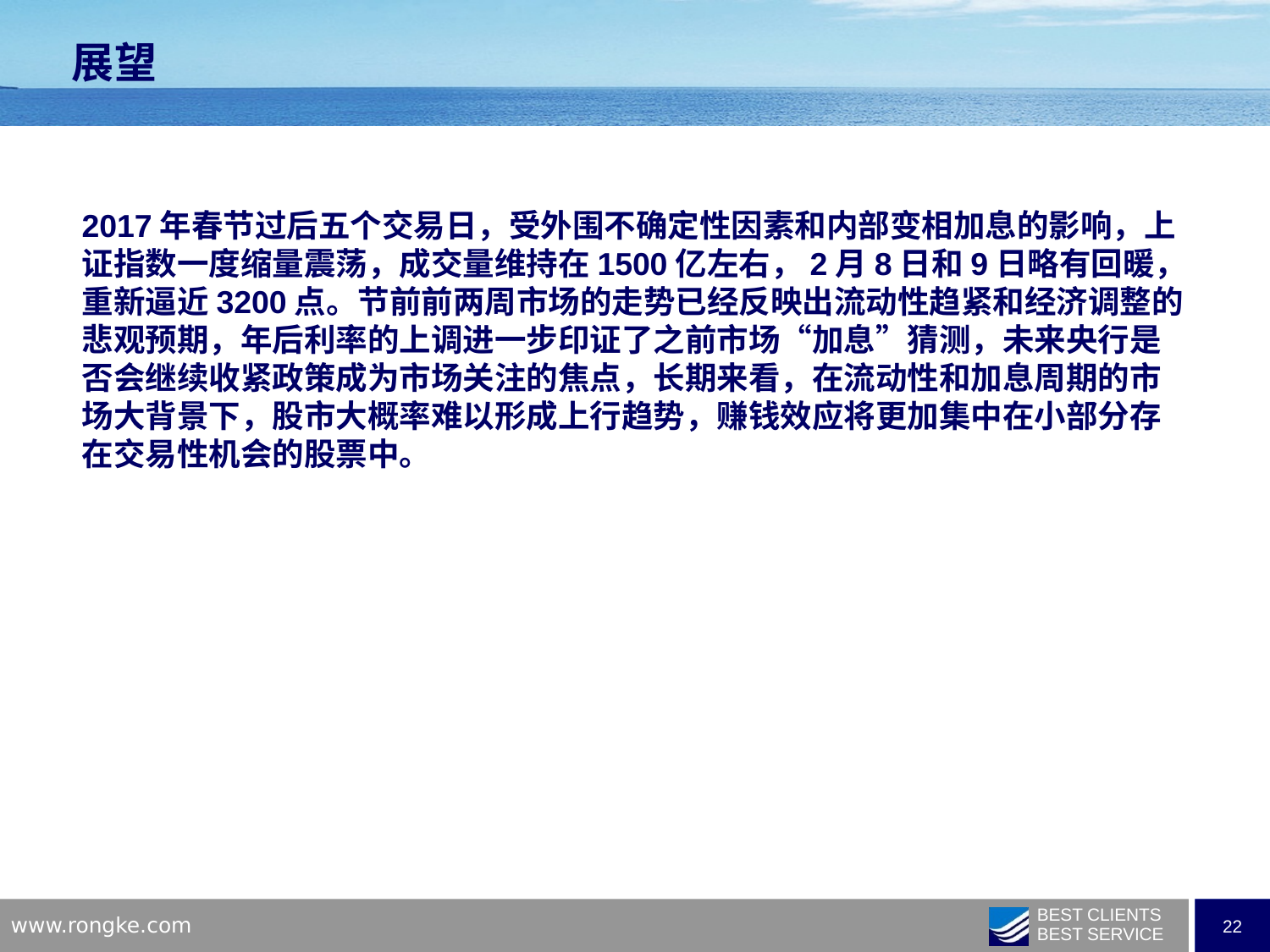

展望

2017年春节过后五个交易日，受外围不确定性因素和内部变相加息的影响，上证指数一度缩量震荡，成交量维持在1500亿左右，2月8日和9日略有回暖，重新逼近3200点。节前前两周市场的走势已经反映出流动性趋紧和经济调整的悲观预期，年后利率的上调进一步印证了之前市场“加息”猜测，未来央行是否会继续收紧政策成为市场关注的焦点，长期来看，在流动性和加息周期的市场大背景下，股市大概率难以形成上行趋势，赚钱效应将更加集中在小部分存在交易性机会的股票中。